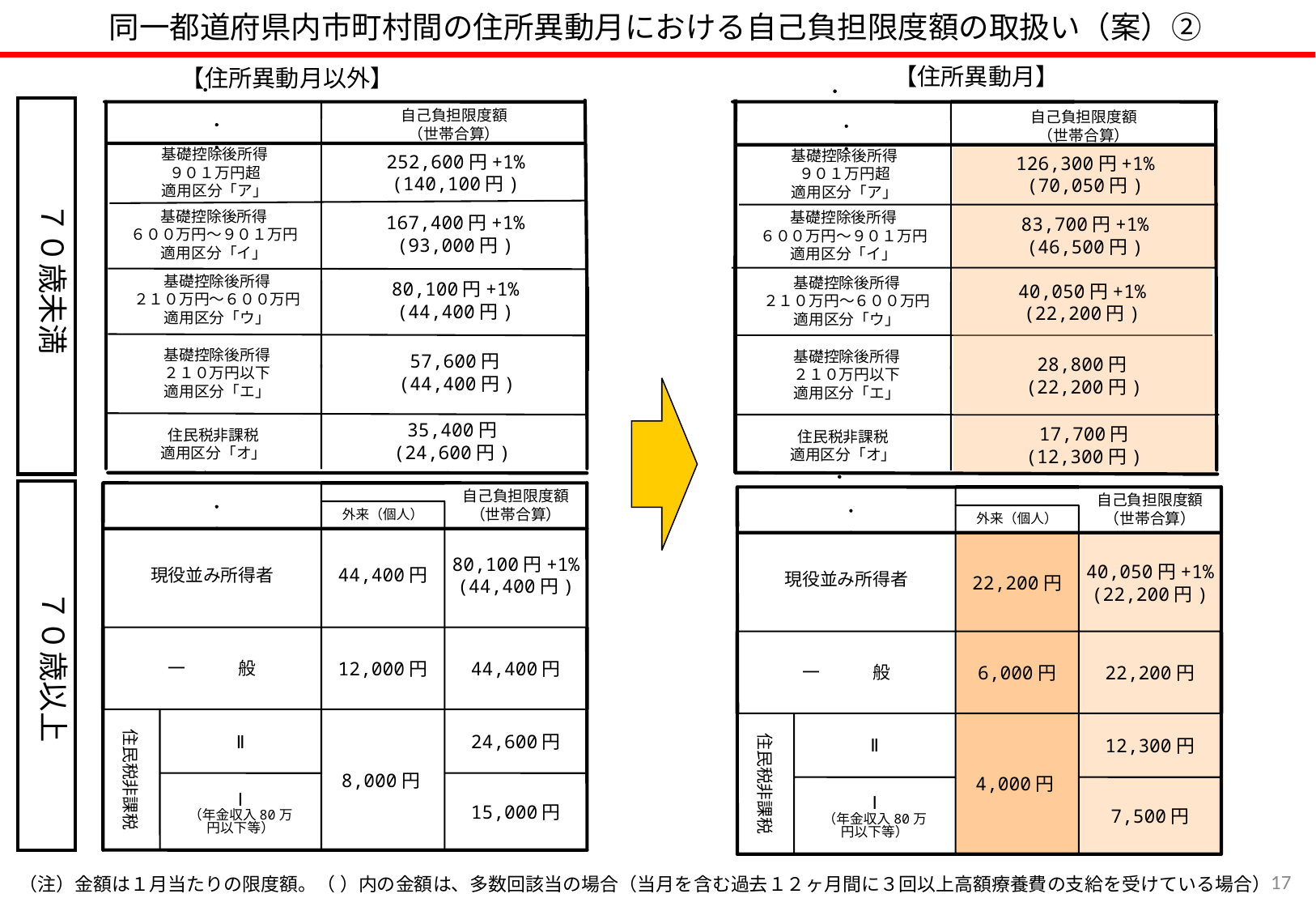

同一都道府県内市町村間の住所異動月における自己負担限度額の取扱い（案）②

【住所異動月】
【住所異動月以外】

自己負担限度額
（世帯合算）

自己負担限度額
（世帯合算）

基礎控除後所得
９０１万円超
適用区分「ア」
252,600円+1%
(140,100円)

基礎控除後所得
９０１万円超
適用区分「ア」
126,300円+1%
(70,050円)

７０歳未満
基礎控除後所得
６００万円～９０１万円
適用区分「イ」

167,400円+1%
(93,000円)
基礎控除後所得
６００万円～９０１万円
適用区分「イ」
83,700円+1%
(46,500円)

基礎控除後所得
２１０万円～６００万円
適用区分「ウ」
基礎控除後所得
２１０万円～６００万円
適用区分「ウ」
80,100円+1%
(44,400円)

40,050円+1%
(22,200円)

28,800円
(22,200円)
基礎控除後所得
２１０万円以下
適用区分「エ」
57,600円
(44,400円)
基礎控除後所得
２１０万円以下
適用区分「エ」

35,400円
(24,600円)

17,700円
(12,300円)

住民税非課税
適用区分「オ」
住民税非課税
適用区分「オ」

自己負担限度額
（世帯合算）

自己負担限度額
（世帯合算）

外来（個人）

外来（個人）

現役並み所得者
44,400円
80,100円+1%
(44,400円)

現役並み所得者

22,200円
40,050円+1%
(22,200円)

７０歳以上

一　　　般
12,000円

44,400円

一　　　般

6,000円

22,200円

住民税非課税

Ⅱ
8,000円

24,600円

住民税非課税

Ⅱ
4,000円

12,300円

Ⅰ
（年金収入80万
円以下等）

15,000円

Ⅰ
（年金収入80万
円以下等）

7,500円

17

（注）金額は１月当たりの限度額。（ ）内の金額は、多数回該当の場合（当月を含む過去１２ヶ月間に３回以上高額療養費の支給を受けている場合）